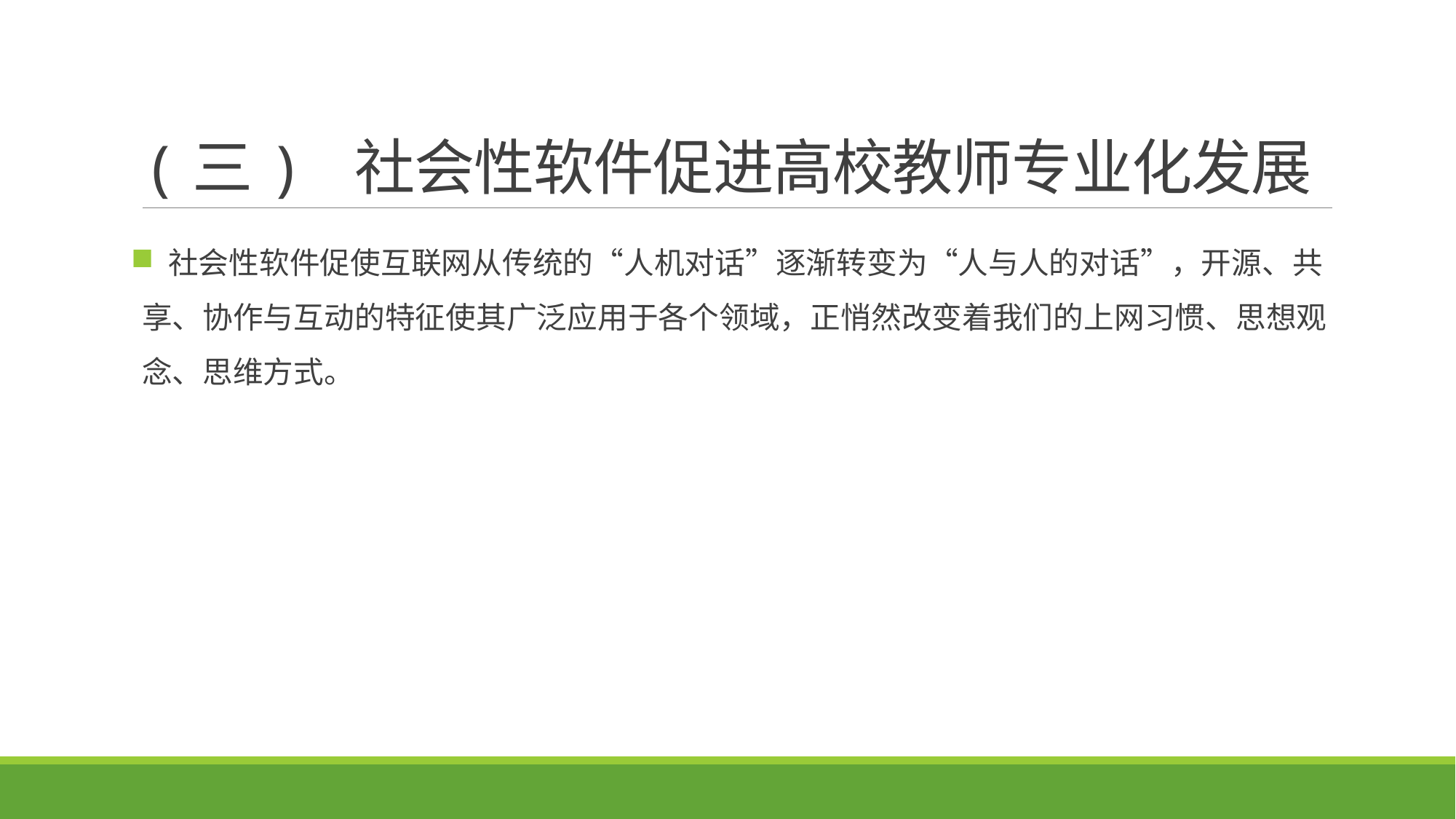

# (三) 社会性软件促进高校教师专业化发展
 社会性软件促使互联网从传统的“人机对话”逐渐转变为“人与人的对话”，开源、共享、协作与互动的特征使其广泛应用于各个领域，正悄然改变着我们的上网习惯、思想观念、思维方式。